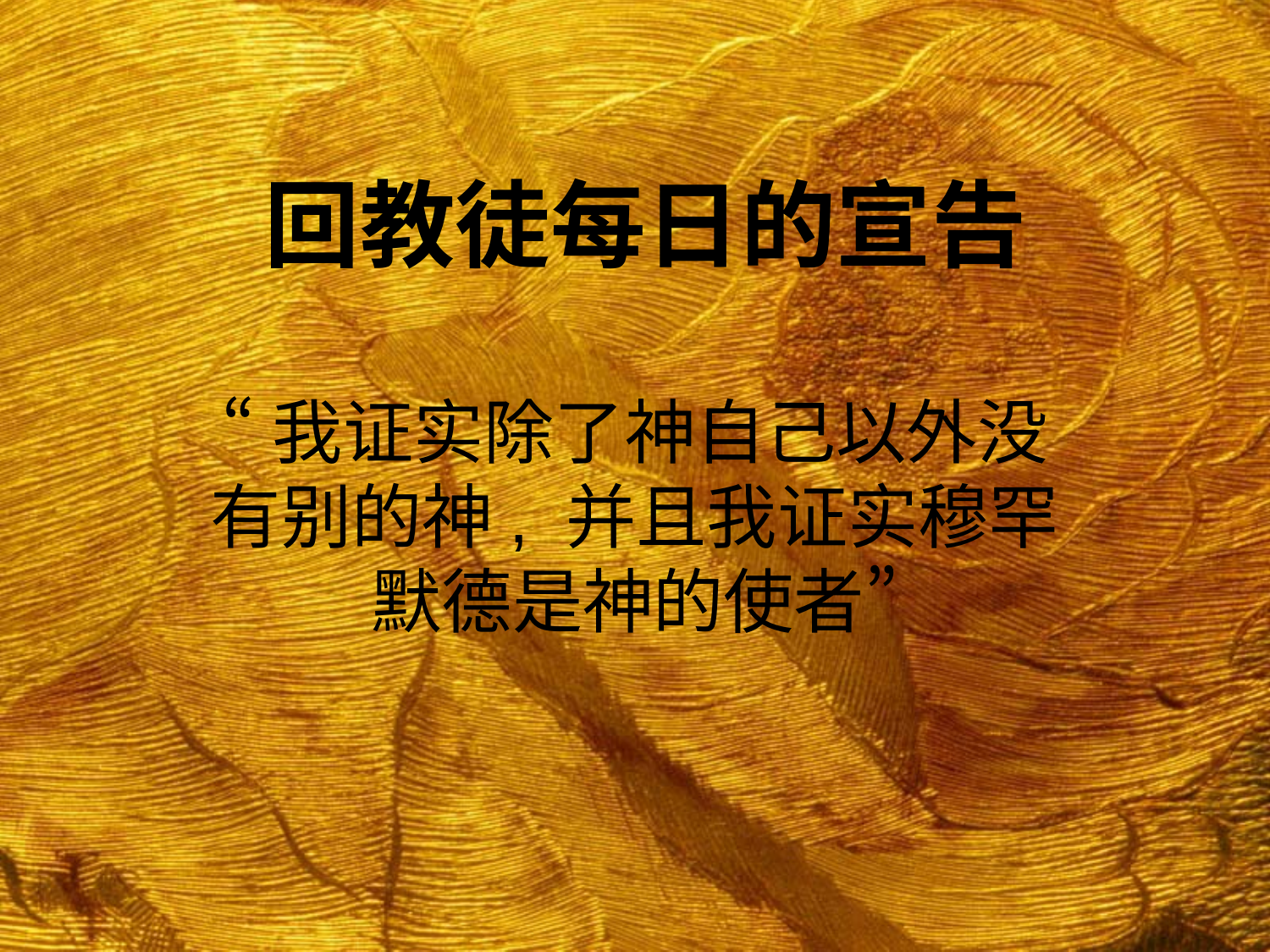

回教徒每日的宣告
“我证实除了神自己以外没有别的神, 并且我证实穆罕默德是神的使者”